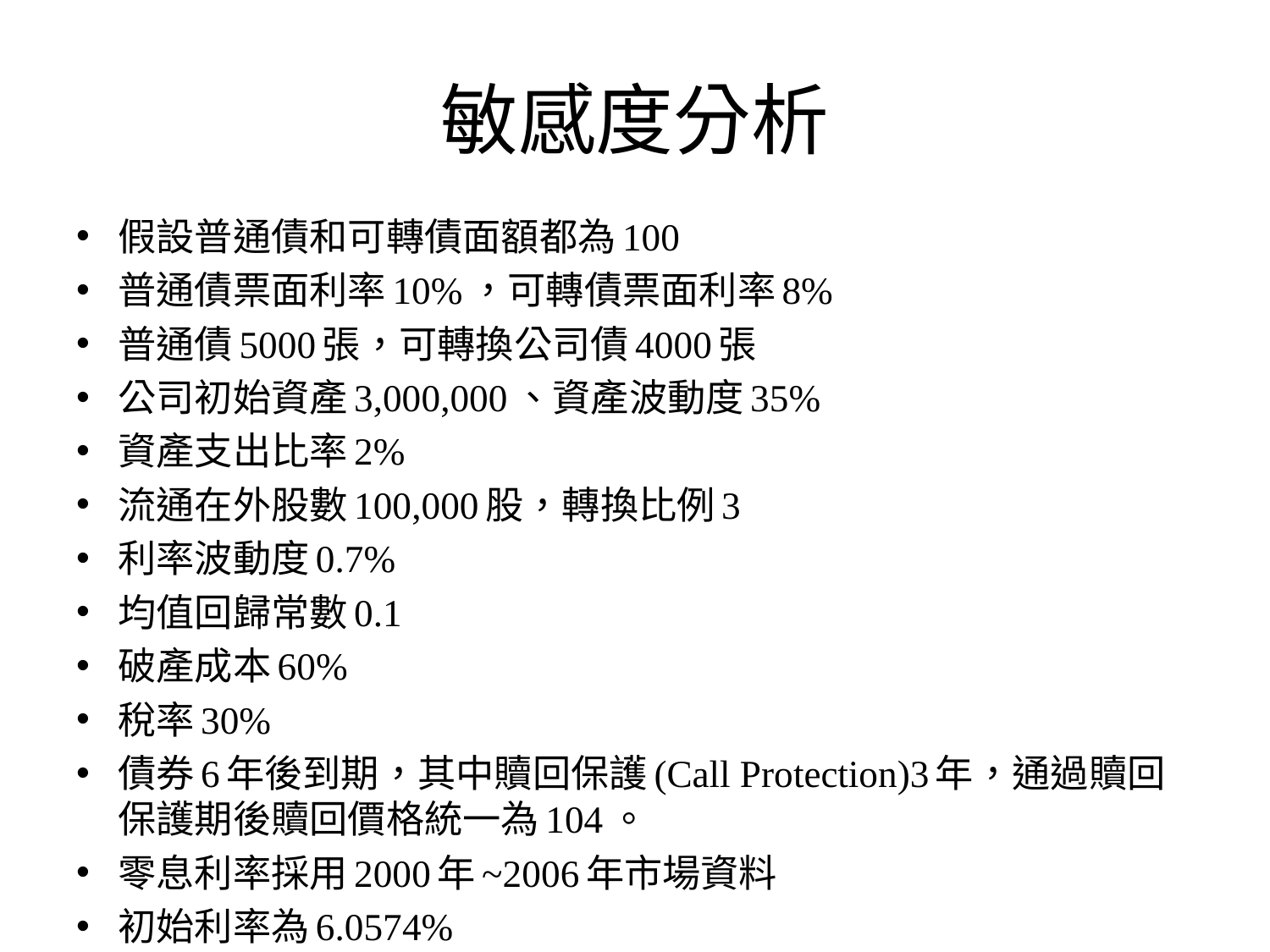

# 敏感度分析
假設普通債和可轉債面額都為100
普通債票面利率10%，可轉債票面利率8%
普通債5000張，可轉換公司債4000張
公司初始資產3,000,000、資產波動度35%
資產支出比率2%
流通在外股數100,000股，轉換比例3
利率波動度0.7%
均值回歸常數0.1
破產成本60%
稅率30%
債券6年後到期，其中贖回保護(Call Protection)3年，通過贖回保護期後贖回價格統一為104。
零息利率採用2000年~2006年市場資料
初始利率為6.0574%